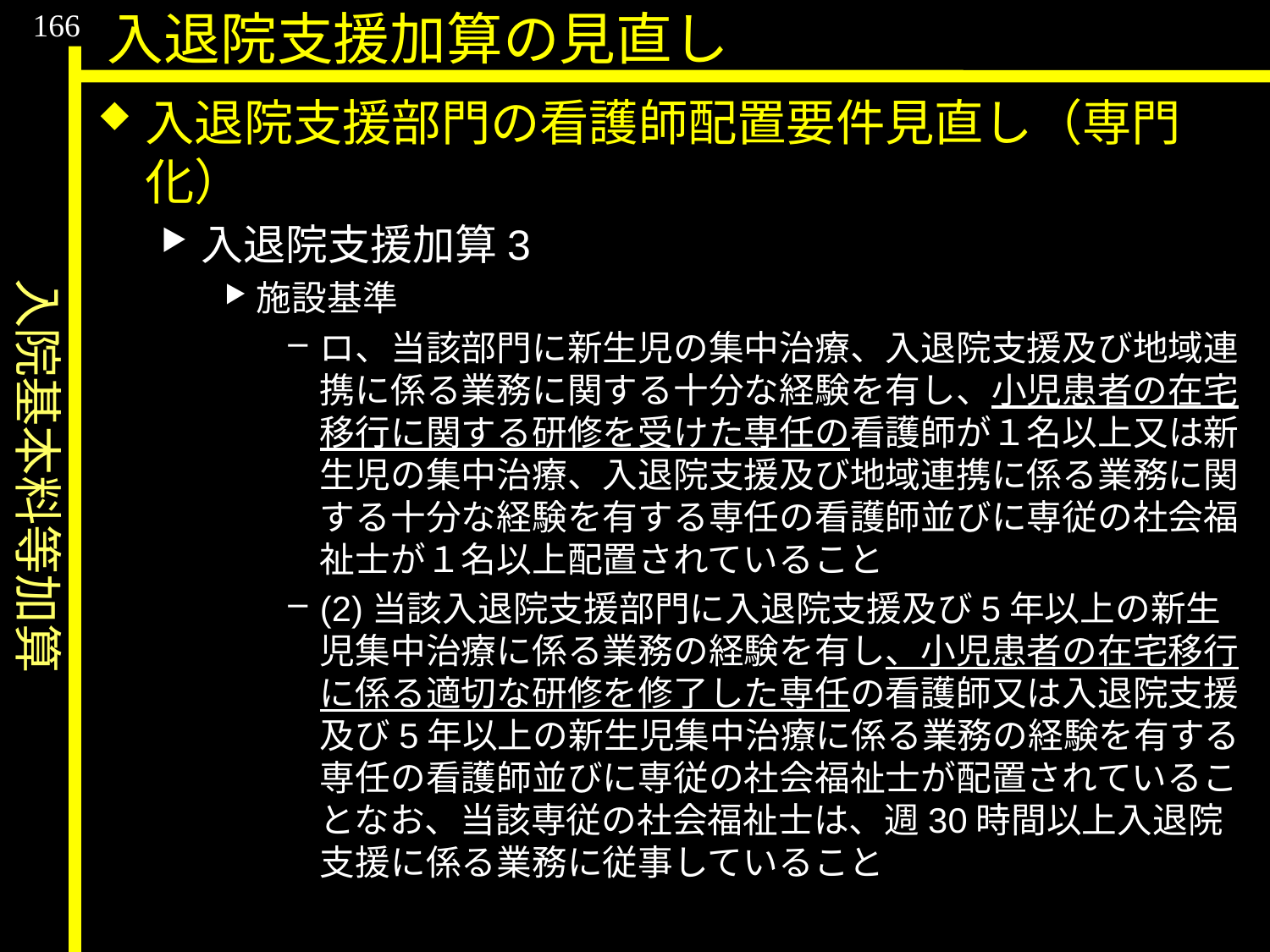

入院基本料等加算
166
入退院支援加算の見直し

入退院支援部門の看護師配置要件見直し（専門化）
入退院支援加算3
施設基準
ロ、当該部門に新生児の集中治療、入退院支援及び地域連携に係る業務に関する十分な経験を有し、小児患者の在宅移行に関する研修を受けた専任の看護師が１名以上又は新生児の集中治療、入退院支援及び地域連携に係る業務に関する十分な経験を有する専任の看護師並びに専従の社会福祉士が１名以上配置されていること
(2)当該入退院支援部門に入退院支援及び5年以上の新生児集中治療に係る業務の経験を有し、小児患者の在宅移行に係る適切な研修を修了した専任の看護師又は入退院支援及び5年以上の新生児集中治療に係る業務の経験を有する専任の看護師並びに専従の社会福祉士が配置されていることなお、当該専従の社会福祉士は、週30時間以上入退院支援に係る業務に従事していること